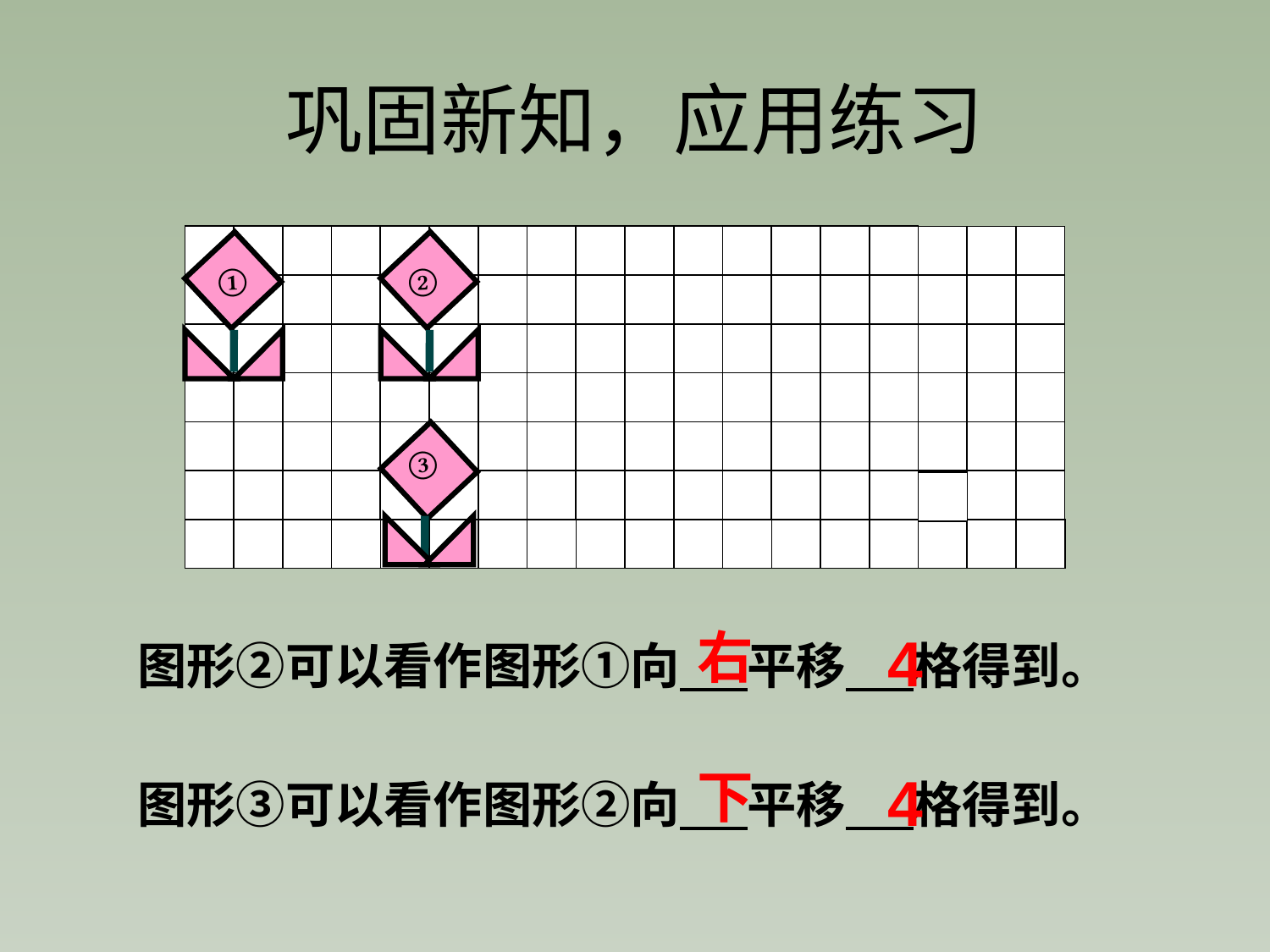

# 巩固新知，应用练习

①
②

③

右
4
图形②可以看作图形①向      平移      格得到。
下
4
图形③可以看作图形②向      平移      格得到。